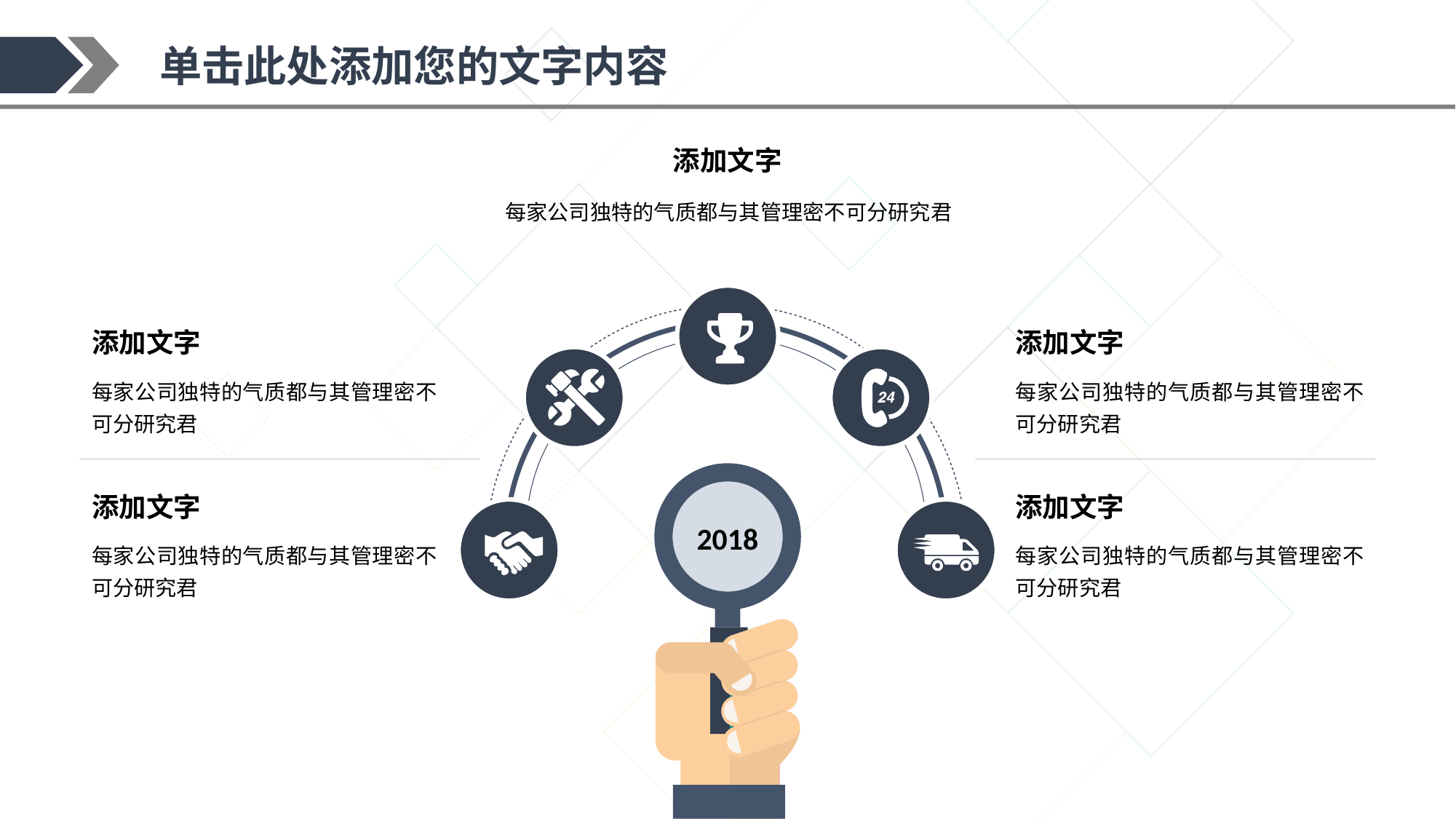

添加文字
每家公司独特的气质都与其管理密不可分研究君

添加文字
每家公司独特的气质都与其管理密不可分研究君
添加文字
每家公司独特的气质都与其管理密不可分研究君

2018

添加文字
每家公司独特的气质都与其管理密不可分研究君
添加文字
每家公司独特的气质都与其管理密不可分研究君